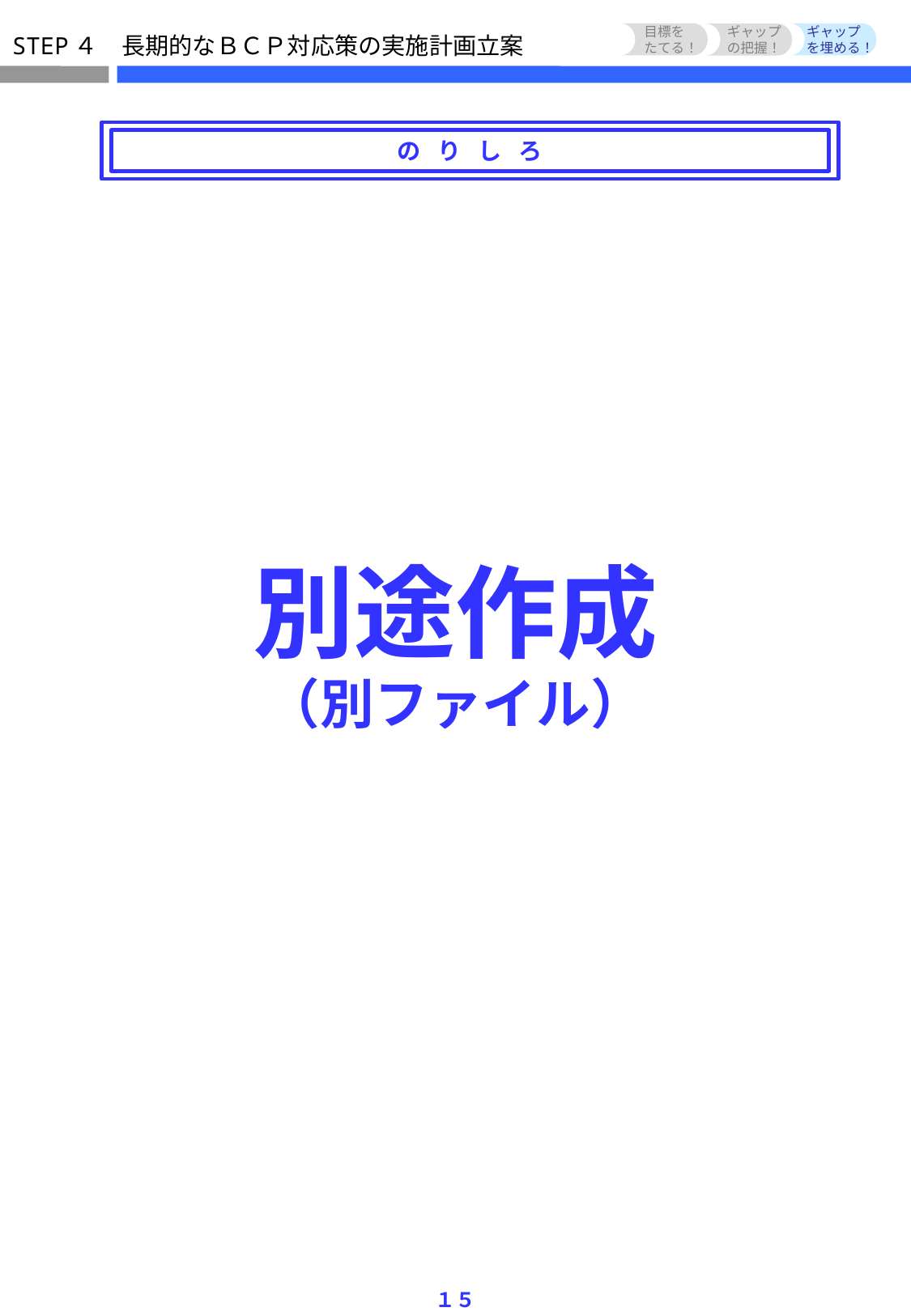

目標を
たてる！
ギャップ
　を埋める！
ギャップ
の把握！

STEP４　長期的なＢＣＰ対応策の実施計画立案

のりしろ
別途作成
（別ファイル）
１５